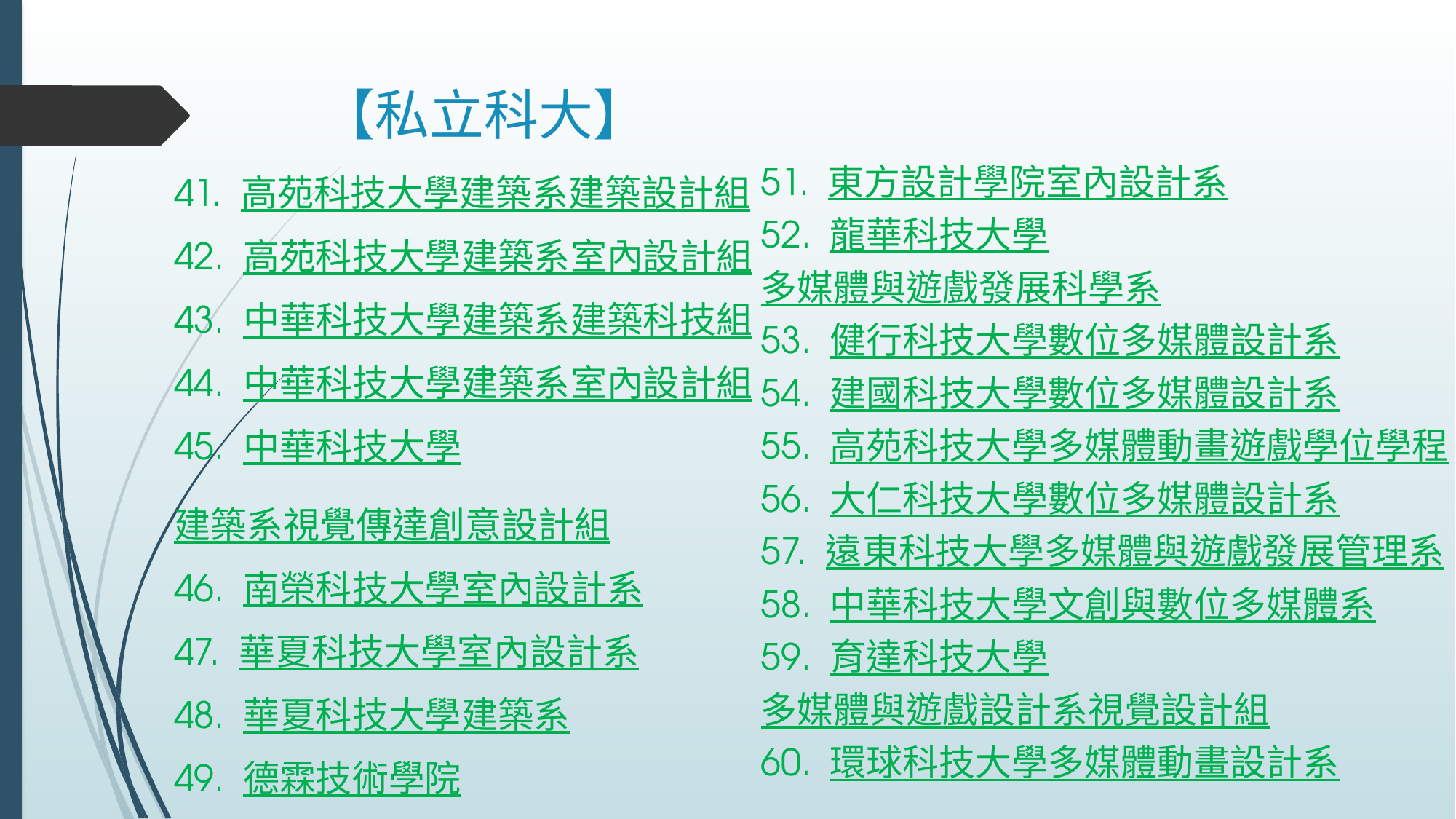

# 【私立科大】
51. 東方設計學院室內設計系
52. 龍華科技大學
多媒體與遊戲發展科學系
53. 健行科技大學數位多媒體設計系
54. 建國科技大學數位多媒體設計系
55. 高苑科技大學多媒體動畫遊戲學位學程
56. 大仁科技大學數位多媒體設計系
57. 遠東科技大學多媒體與遊戲發展管理系
58. 中華科技大學文創與數位多媒體系
59. 育達科技大學
多媒體與遊戲設計系視覺設計組
60. 環球科技大學多媒體動畫設計系
41. 高苑科技大學建築系建築設計組
42. 高苑科技大學建築系室內設計組
43. 中華科技大學建築系建築科技組
44. 中華科技大學建築系室內設計組
45. 中華科技大學
建築系視覺傳達創意設計組
46. 南榮科技大學室內設計系
47. 華夏科技大學室內設計系
48. 華夏科技大學建築系
49. 德霖技術學院
室內設計系(原空間設計系)
50. 蘭陽技術學院室內設計系